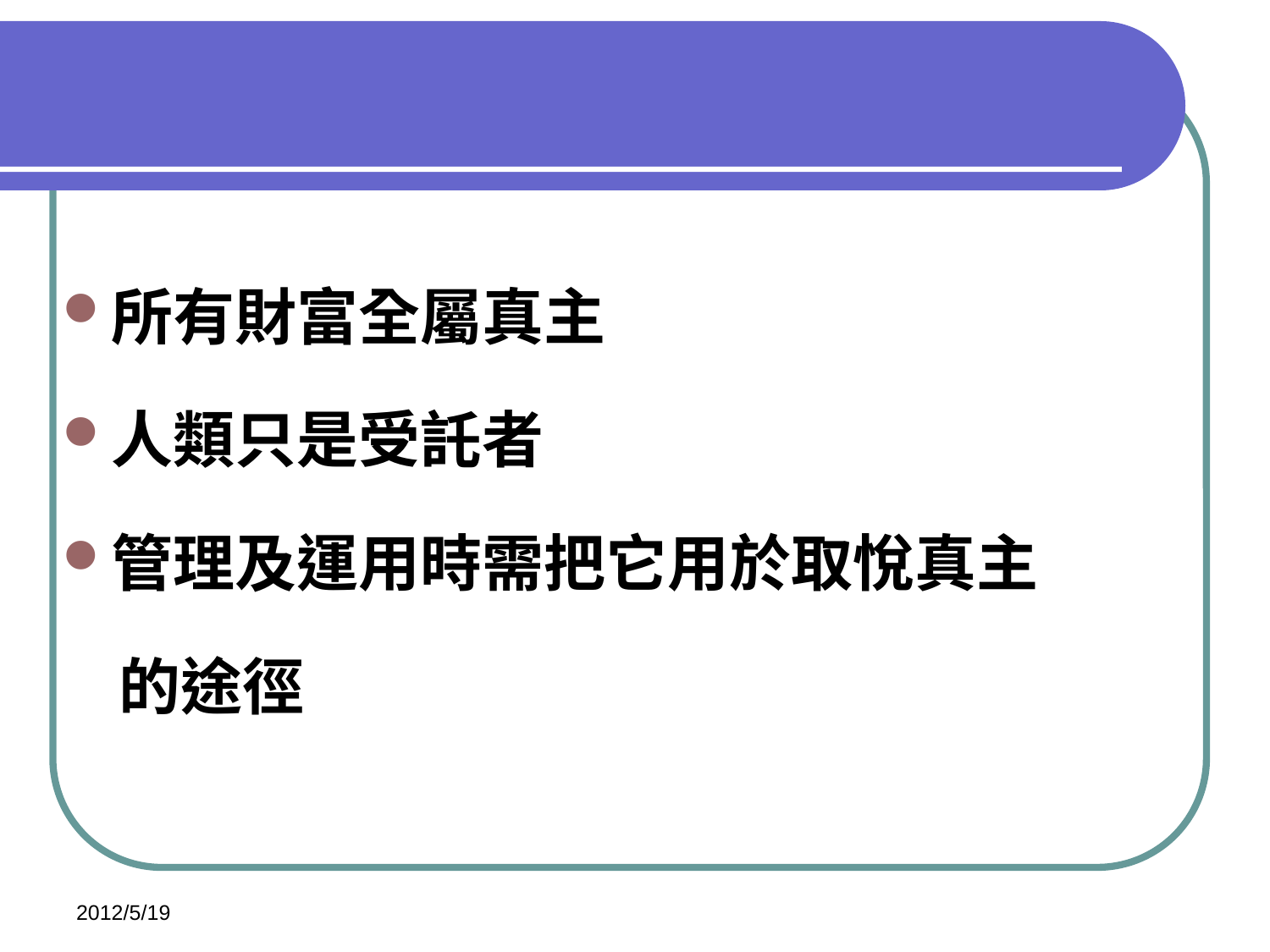

所有財富全屬真主
人類只是受託者
管理及運用時需把它用於取悅真主
   的途徑
2012/5/19